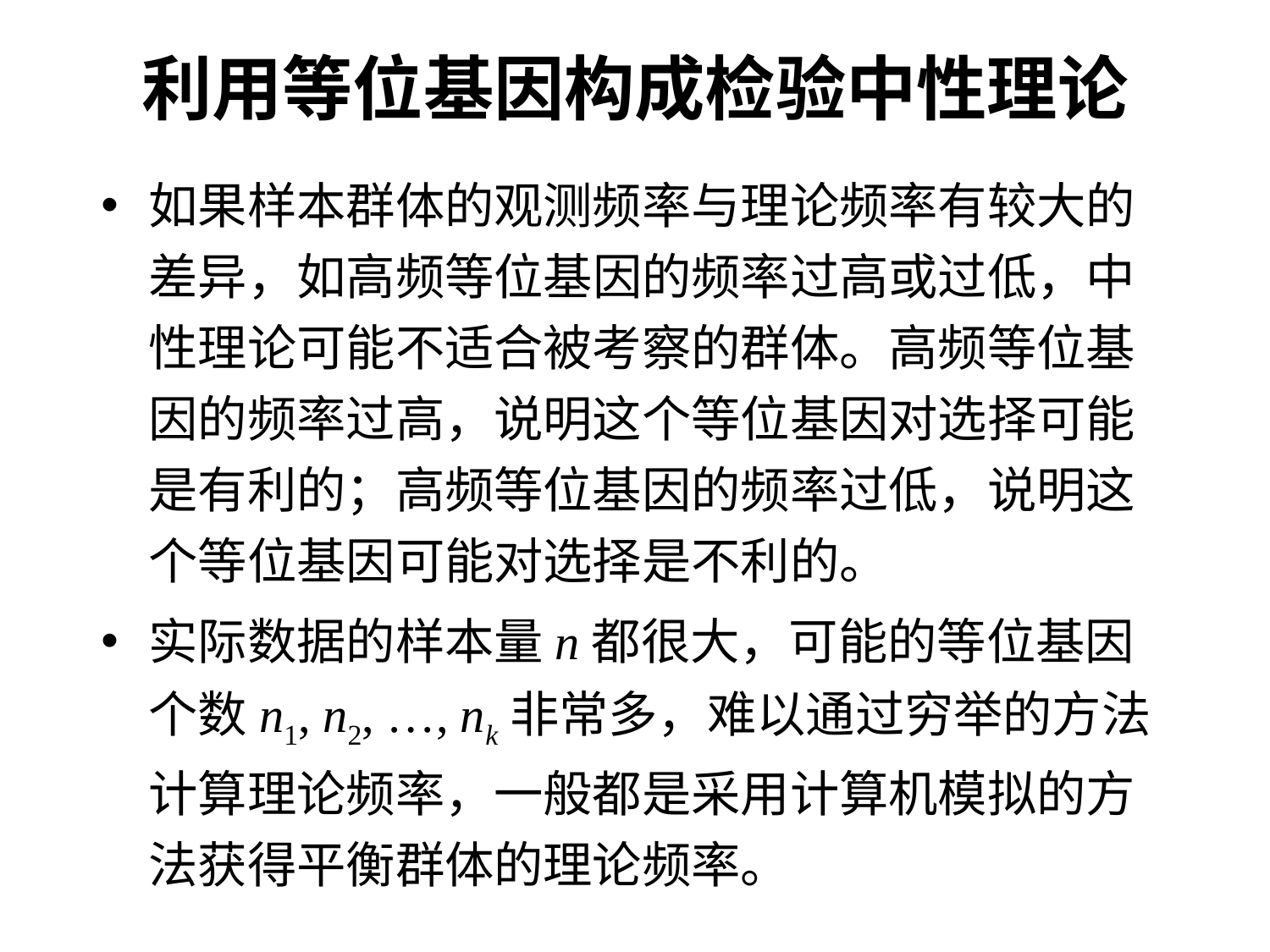

# 利用等位基因构成检验中性理论
如果样本群体的观测频率与理论频率有较大的差异，如高频等位基因的频率过高或过低，中性理论可能不适合被考察的群体。高频等位基因的频率过高，说明这个等位基因对选择可能是有利的；高频等位基因的频率过低，说明这个等位基因可能对选择是不利的。
实际数据的样本量n都很大，可能的等位基因个数n1, n2, …, nk非常多，难以通过穷举的方法计算理论频率，一般都是采用计算机模拟的方法获得平衡群体的理论频率。